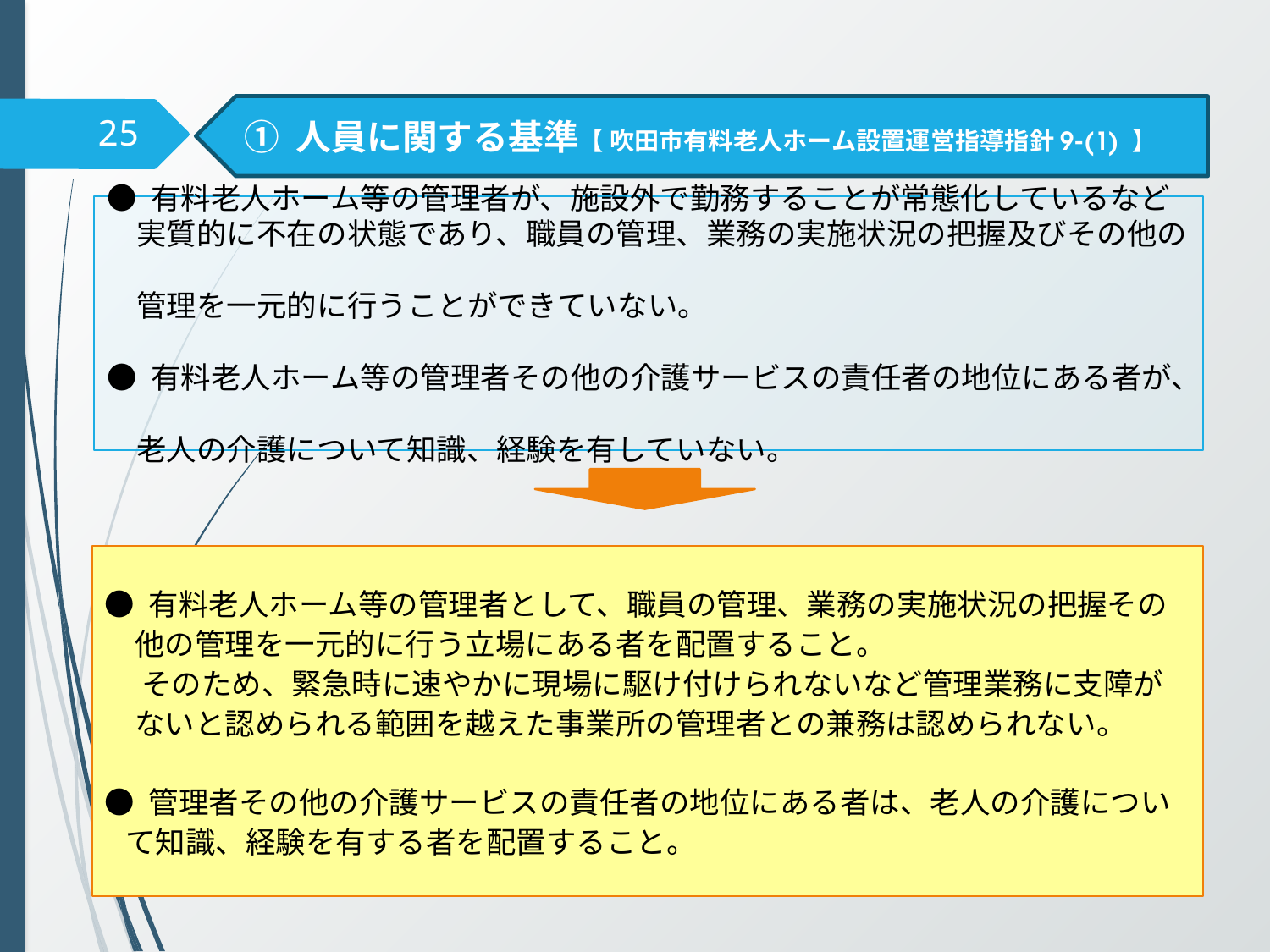

① 人員に関する基準【 吹田市有料老人ホーム設置運営指導指針9-(1) 】
25
● 有料老人ホーム等の管理者が、施設外で勤務することが常態化しているなど
　実質的に不在の状態であり、職員の管理、業務の実施状況の把握及びその他の
　管理を一元的に行うことができていない。

● 有料老人ホーム等の管理者その他の介護サービスの責任者の地位にある者が、
　老人の介護について知識、経験を有していない。

● 有料老人ホーム等の管理者として、職員の管理、業務の実施状況の把握その
　他の管理を一元的に行う立場にある者を配置すること。
　 そのため、緊急時に速やかに現場に駆け付けられないなど管理業務に支障が
　ないと認められる範囲を越えた事業所の管理者との兼務は認められない。

● 管理者その他の介護サービスの責任者の地位にある者は、老人の介護につい
  て知識、経験を有する者を配置すること。